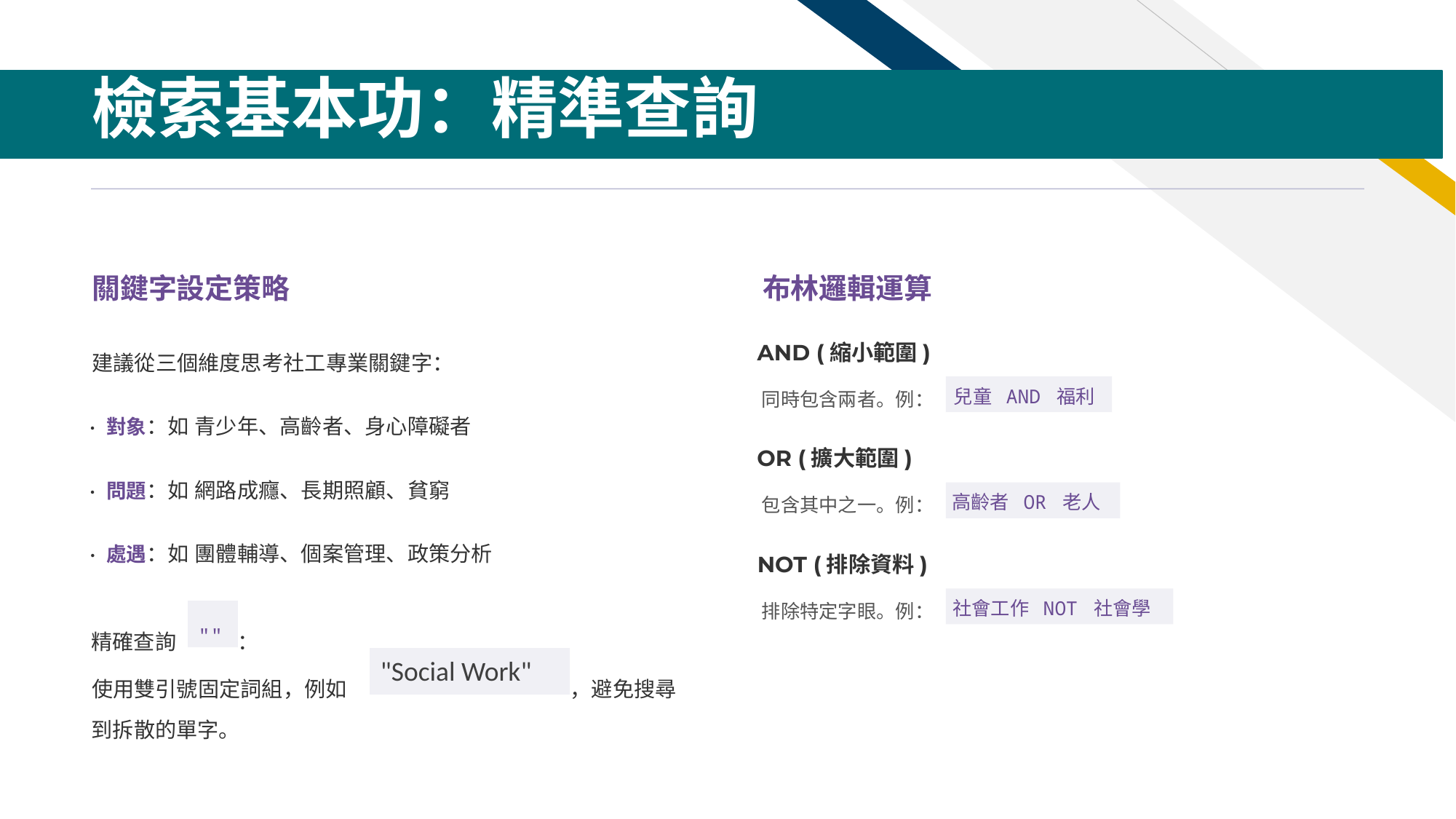

檢索基本功：精準查詢

關鍵字設定策略
布林邏輯運算
建議從三個維度思考社工專業關鍵字：
AND (縮小範圍)

兒童 AND 福利
同時包含兩者。例：
• 對象：如 青少年、高齡者、身心障礙者
OR (擴大範圍)
• 問題：如 網路成癮、長期照顧、貧窮
高齡者 OR 老人

包含其中之一。例：
• 處遇：如 團體輔導、個案管理、政策分析
NOT (排除資料)

社會工作 NOT 社會學
排除特定字眼。例：

""
精確查詢
：

"Social Work"
使用雙引號固定詞組，例如
，避免搜尋
到拆散的單字。